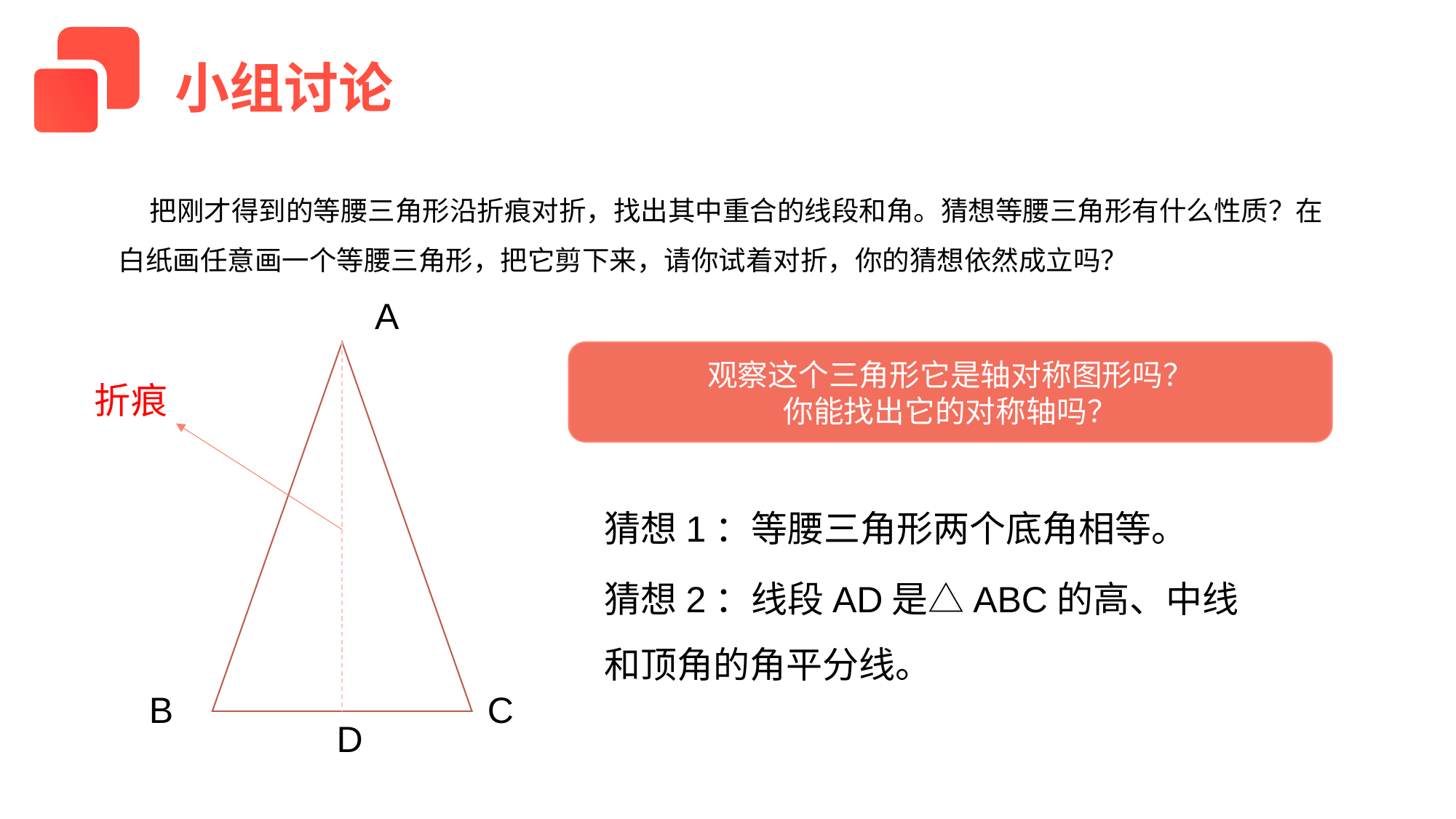

小组讨论
    把刚才得到的等腰三角形沿折痕对折，找出其中重合的线段和角。猜想等腰三角形有什么性质？在白纸画任意画一个等腰三角形，把它剪下来，请你试着对折，你的猜想依然成立吗？
A

观察这个三角形它是轴对称图形吗？
你能找出它的对称轴吗？
折痕
猜想1：等腰三角形两个底角相等。
猜想2：线段AD是△ABC的高、中线和顶角的角平分线。
B
C
D